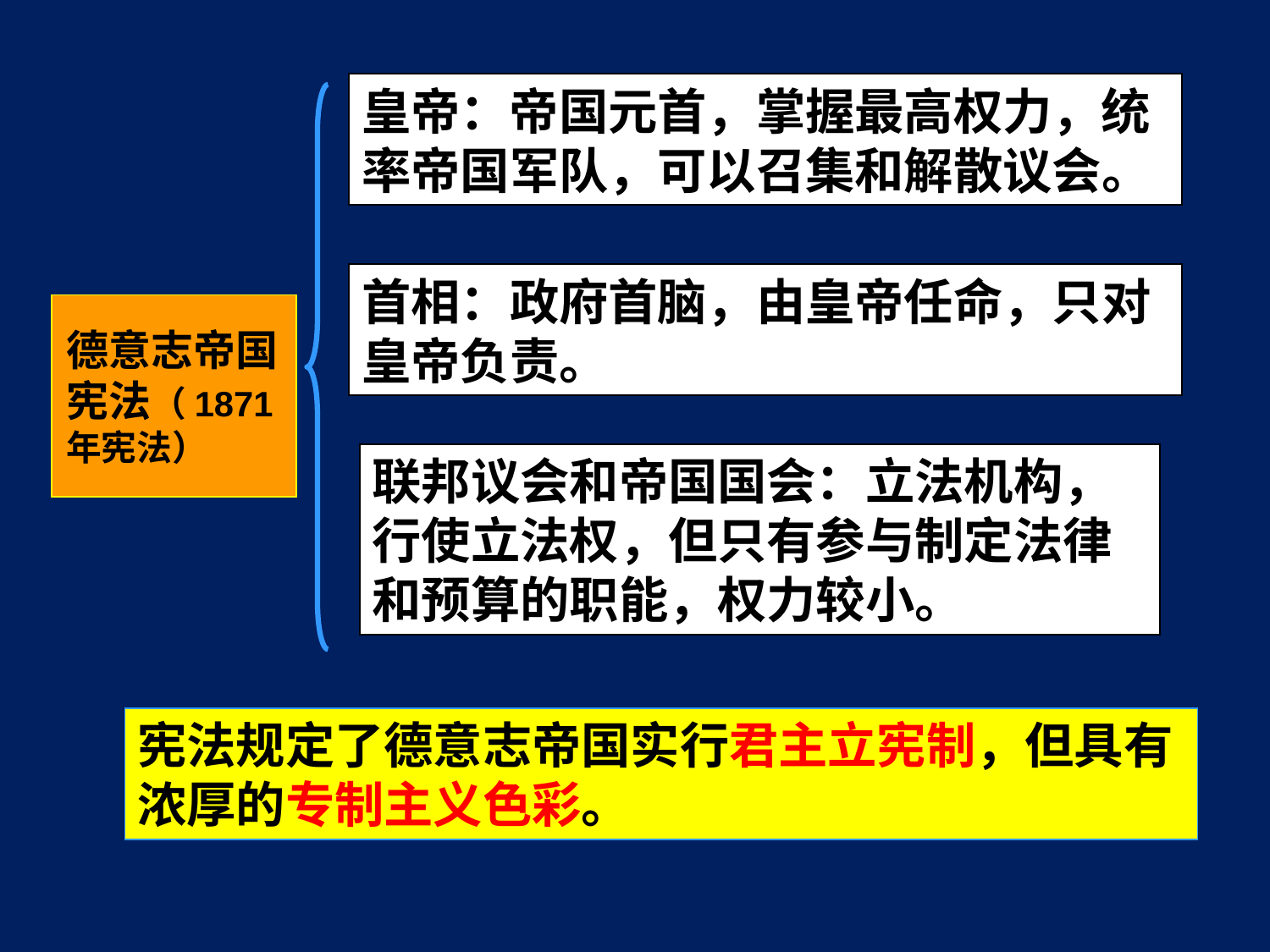

皇帝：帝国元首，掌握最高权力，统率帝国军队，可以召集和解散议会。

首相：政府首脑，由皇帝任命，只对皇帝负责。
德意志帝国宪法（1871年宪法）
联邦议会和帝国国会：立法机构，行使立法权，但只有参与制定法律和预算的职能，权力较小。
宪法规定了德意志帝国实行君主立宪制，但具有浓厚的专制主义色彩。